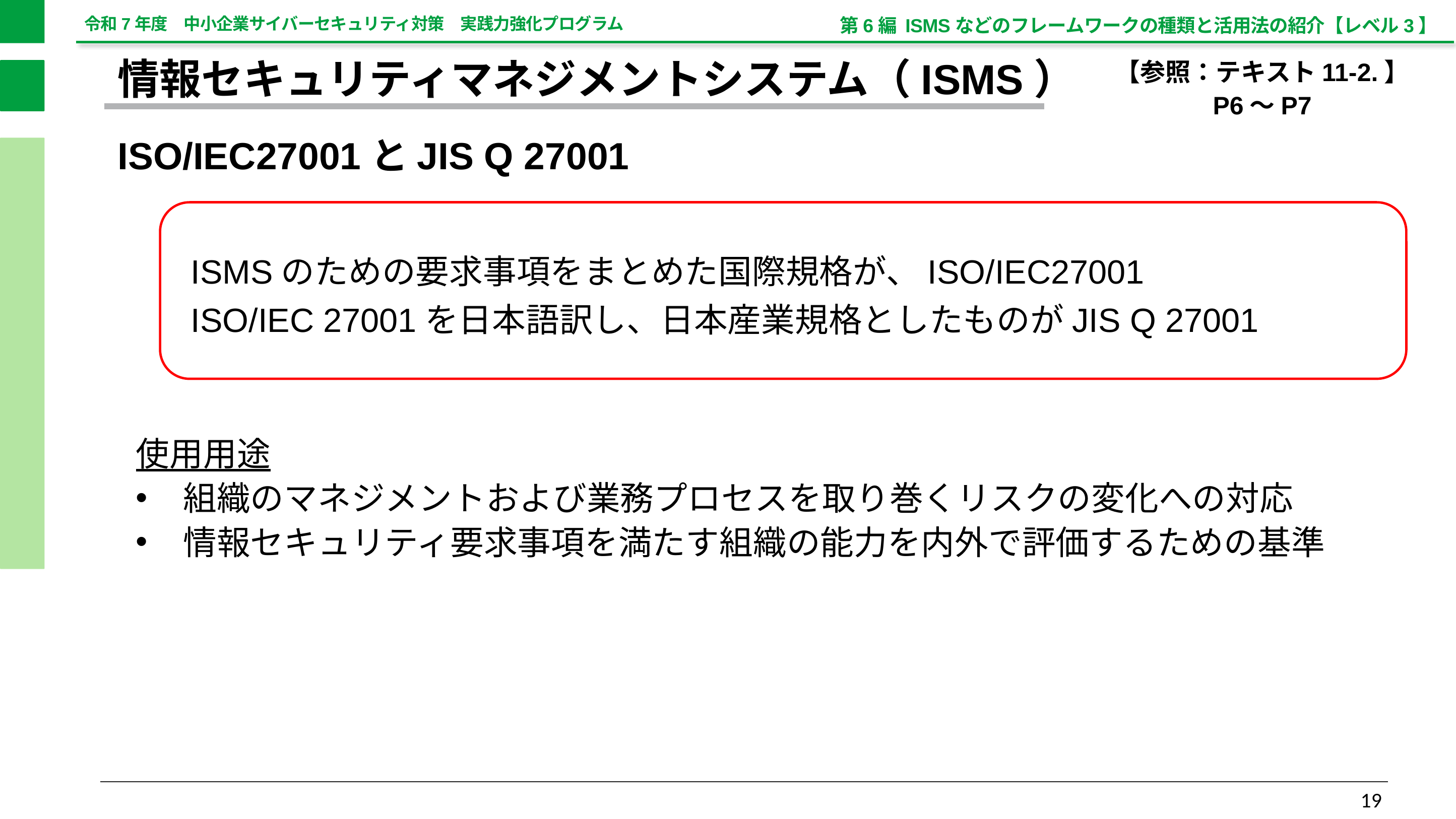

第6編 ISMSなどのフレームワークの種類と活用法の紹介【レベル3】
【参照：テキスト11-2.】
P6～P7
情報セキュリティマネジメントシステム（ISMS）
ISO/IEC27001とJIS Q 27001
ISMSのための要求事項をまとめた国際規格が、ISO/IEC27001
ISO/IEC 27001を日本語訳し、日本産業規格としたものがJIS Q 27001

使用用途
組織のマネジメントおよび業務プロセスを取り巻くリスクの変化への対応
情報セキュリティ要求事項を満たす組織の能力を内外で評価するための基準